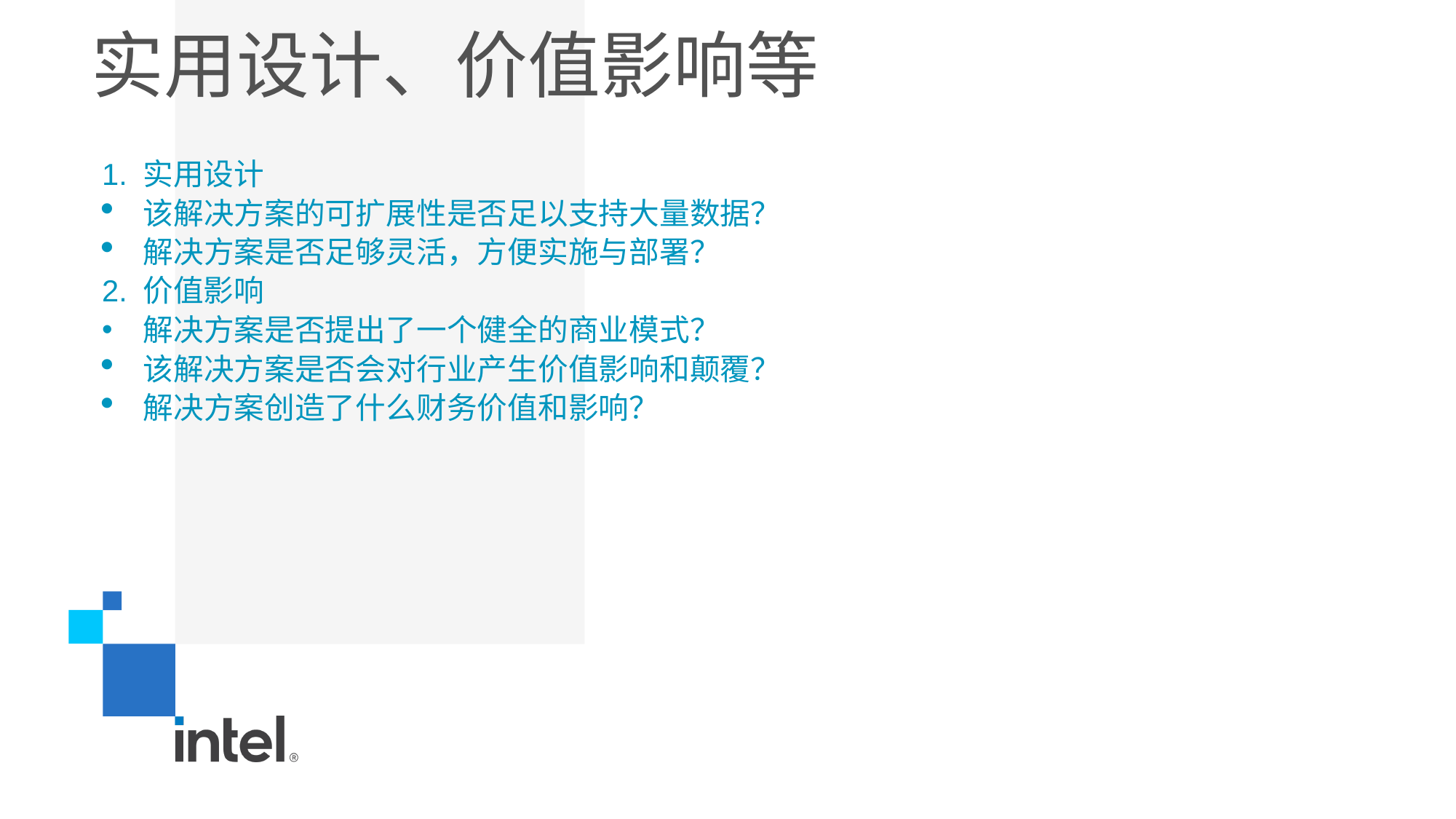

# 实用设计、价值影响等
1. 实用设计
该解决方案的可扩展性是否足以支持大量数据？
解决方案是否足够灵活，方便实施与部署？
2. 价值影响
解决方案是否提出了一个健全的商业模式？
该解决方案是否会对行业产生价值影响和颠覆？
解决方案创造了什么财务价值和影响？